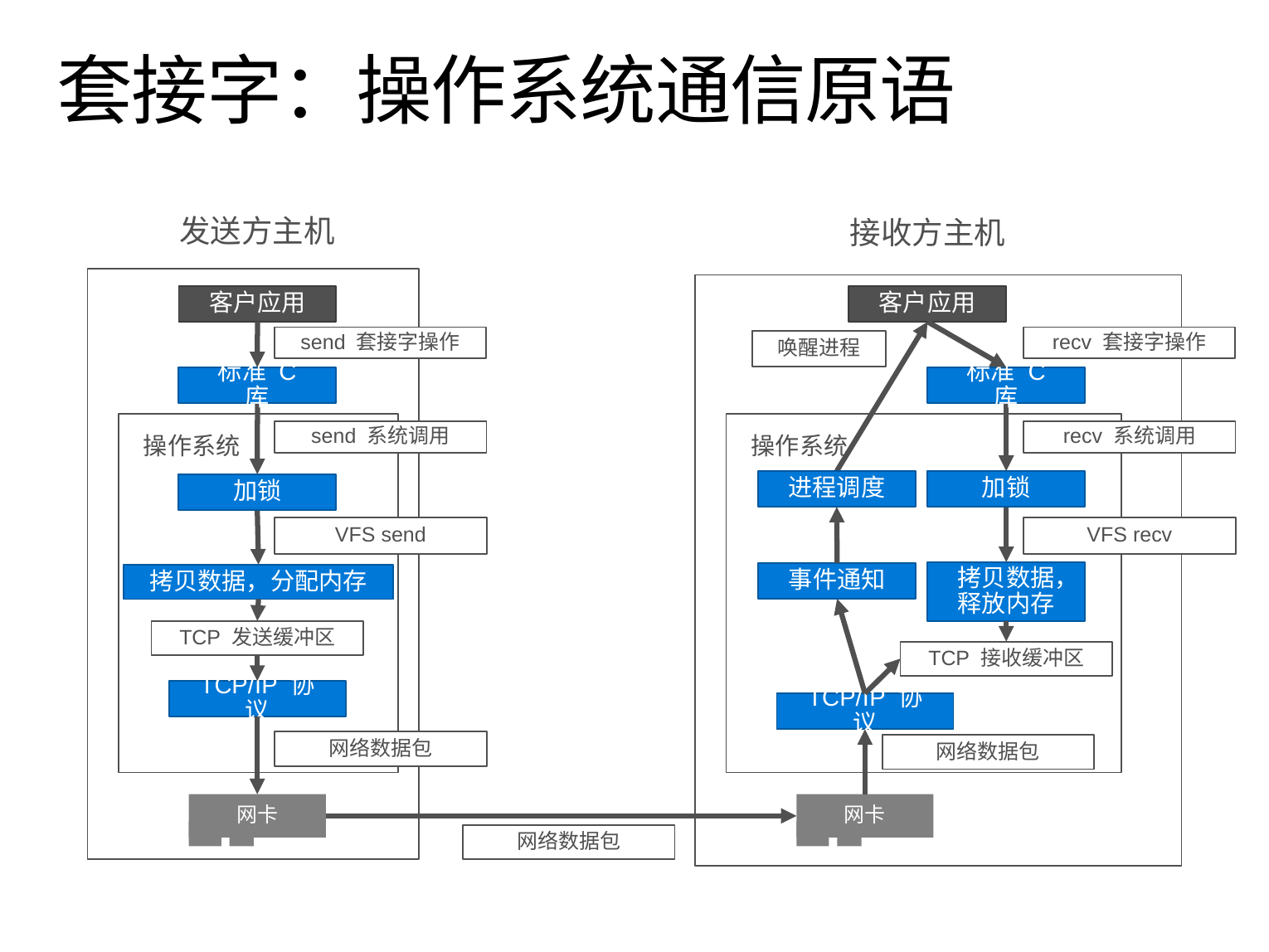

# 套接字：操作系统通信原语
发送方主机
接收方主机

客户应用
客户应用
send 套接字操作
recv 套接字操作
唤醒进程
标准 C 库
标准 C 库
操作系统
操作系统
send 系统调用
recv 系统调用
进程调度
加锁
加锁
VFS send
VFS recv
拷贝数据，释放内存
事件通知
拷贝数据，分配内存
TCP 发送缓冲区
TCP 接收缓冲区
TCP/IP 协议
TCP/IP 协议
网络数据包
网络数据包
网卡

网卡

网络数据包